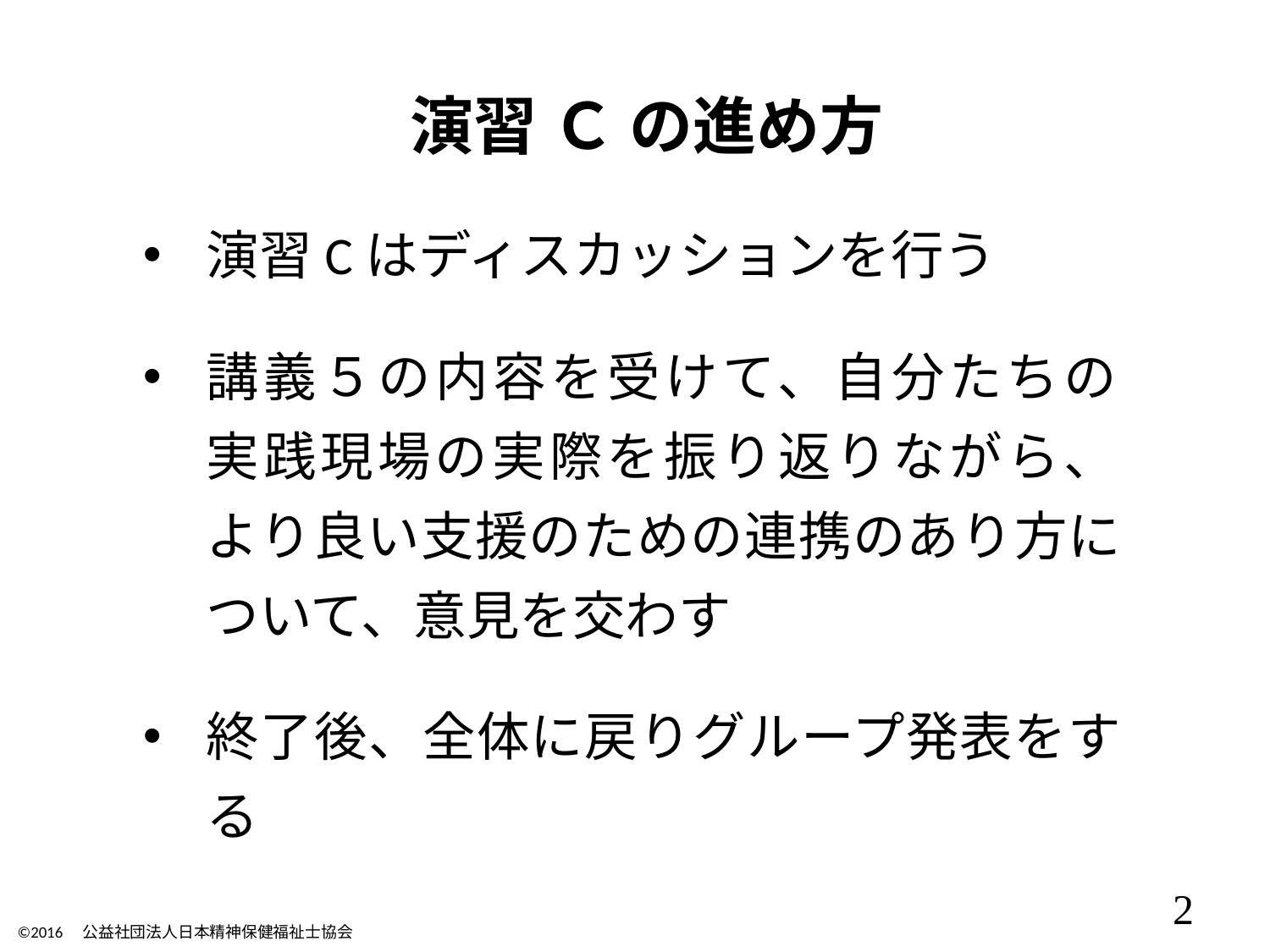

# 演習 Ｃ の進め方
演習Cはディスカッションを行う
講義５の内容を受けて、自分たちの
実践現場の実際を振り返りながら、
より良い支援のための連携のあり方について、意見を交わす
終了後、全体に戻りグループ発表をする
2
©2016　公益社団法人日本精神保健福祉士協会